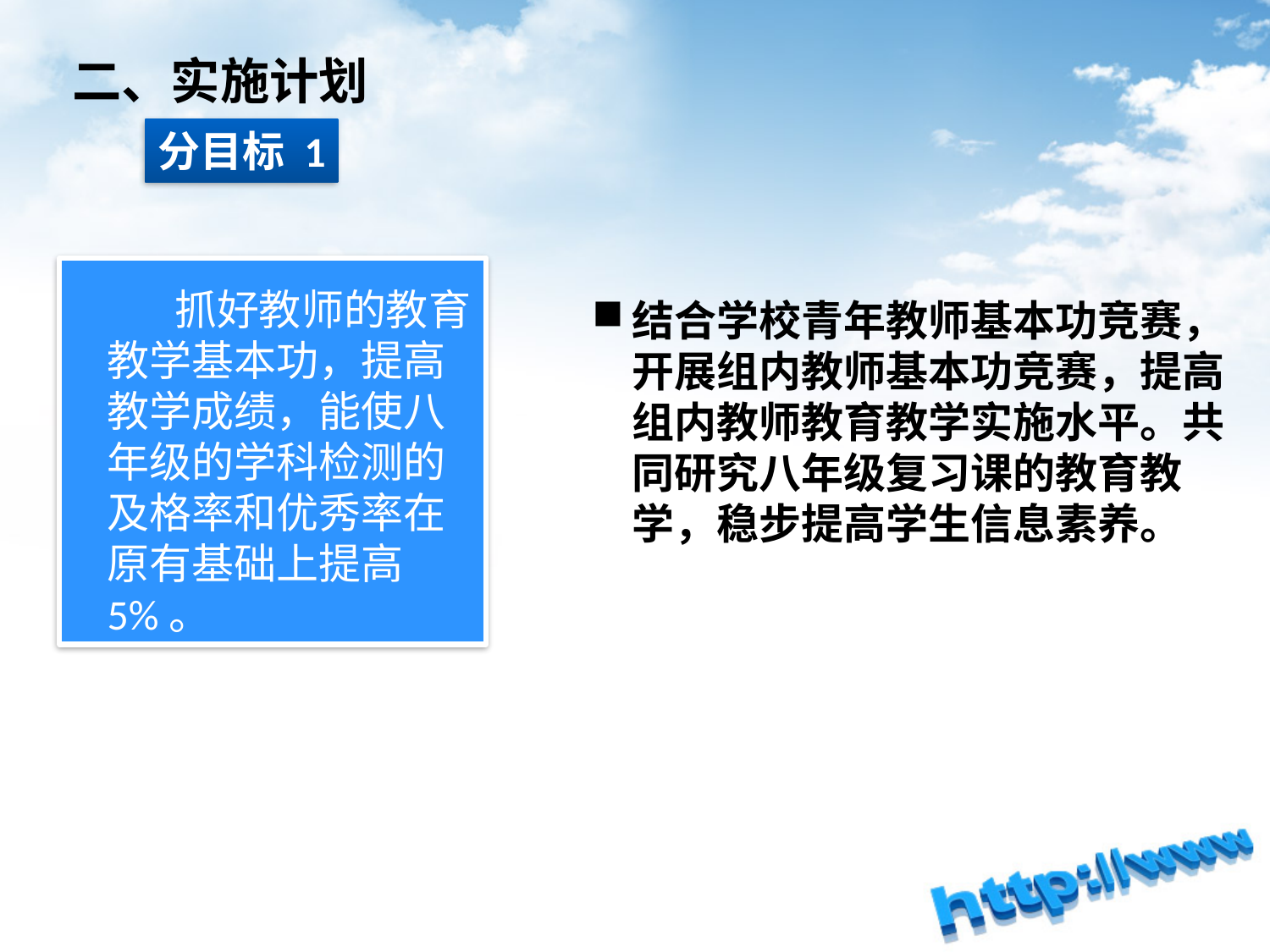

# 二、实施计划
分目标 1
           抓好教师的教育教学基本功，提高教学成绩，能使八年级的学科检测的及格率和优秀率在原有基础上提高5%。
结合学校青年教师基本功竞赛，开展组内教师基本功竞赛，提高组内教师教育教学实施水平。共同研究八年级复习课的教育教学，稳步提高学生信息素养。